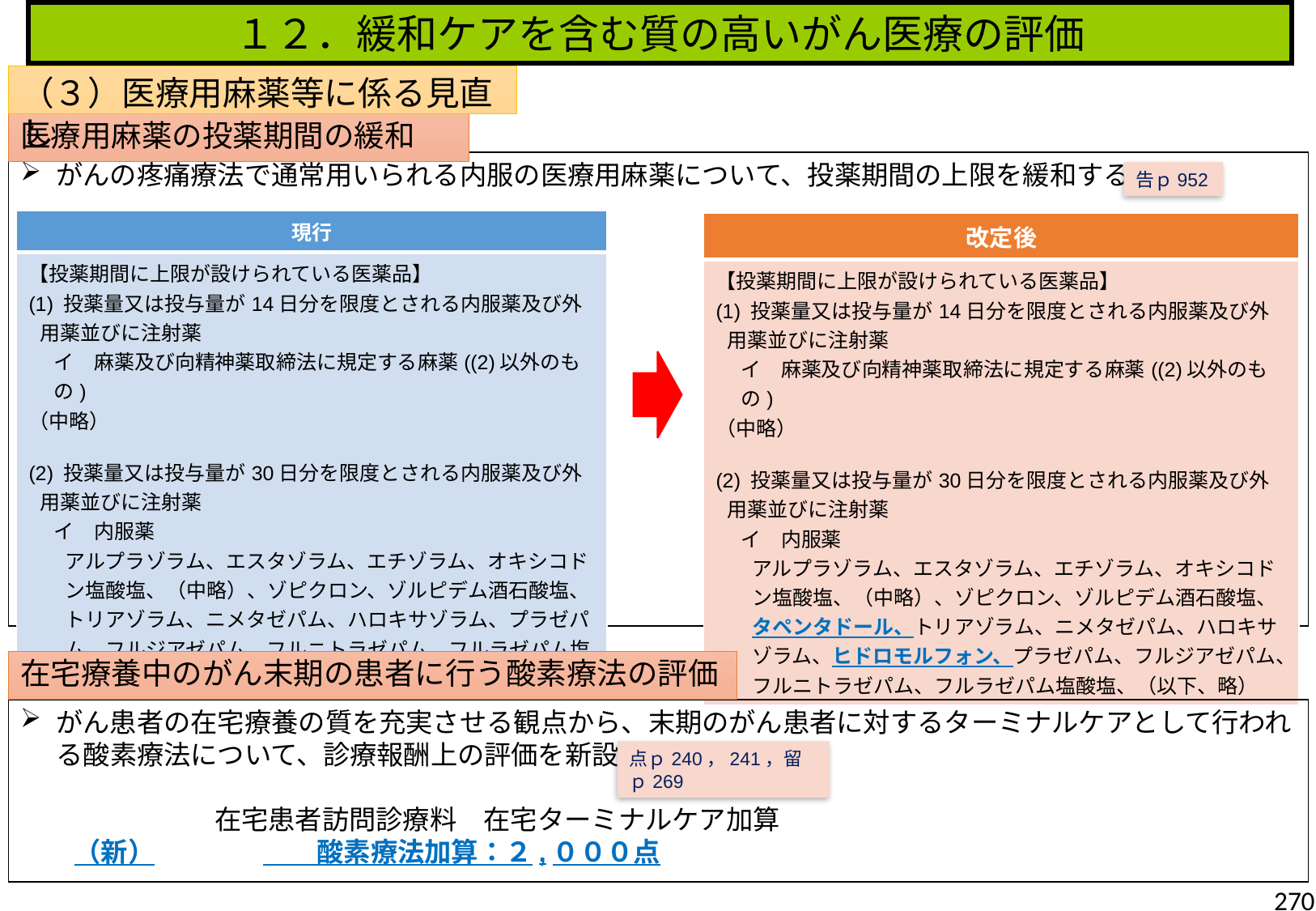

１２．緩和ケアを含む質の高いがん医療の評価
（３）医療用麻薬等に係る見直し
医療用麻薬の投薬期間の緩和
がんの疼痛療法で通常用いられる内服の医療用麻薬について、投薬期間の上限を緩和する。
告ｐ952
| 現行 |
| --- |
| 【投薬期間に上限が設けられている医薬品】 (1) 投薬量又は投与量が14日分を限度とされる内服薬及び外用薬並びに注射薬 イ　麻薬及び向精神薬取締法に規定する麻薬((2)以外のもの) （中略） (2) 投薬量又は投与量が30日分を限度とされる内服薬及び外用薬並びに注射薬 イ　内服薬 アルプラゾラム、エスタゾラム、エチゾラム、オキシコドン塩酸塩、（中略）、ゾピクロン、ゾルピデム酒石酸塩、トリアゾラム、ニメタゼパム、ハロキサゾラム、プラゼパム、フルジアゼパム、フルニトラゼパム、フルラゼパム塩酸塩、（以下、略） |
| 改定後 |
| --- |
| 【投薬期間に上限が設けられている医薬品】 (1) 投薬量又は投与量が14日分を限度とされる内服薬及び外用薬並びに注射薬 イ　麻薬及び向精神薬取締法に規定する麻薬((2)以外のもの) （中略） (2) 投薬量又は投与量が30日分を限度とされる内服薬及び外用薬並びに注射薬 イ　内服薬 アルプラゾラム、エスタゾラム、エチゾラム、オキシコドン塩酸塩、（中略）、ゾピクロン、ゾルピデム酒石酸塩、タペンタドール、トリアゾラム、ニメタゼパム、ハロキサゾラム、ヒドロモルフォン、プラゼパム、フルジアゼパム、フルニトラゼパム、フルラゼパム塩酸塩、（以下、略） |

在宅療養中のがん末期の患者に行う酸素療法の評価
がん患者の在宅療養の質を充実させる観点から、末期のがん患者に対するターミナルケアとして行われる酸素療法について、診療報酬上の評価を新設する。

　　　　　　　 在宅患者訪問診療料　在宅ターミナルケア加算
　　（新）	　　酸素療法加算：２,０００点
点ｐ240，241，留ｐ269
270